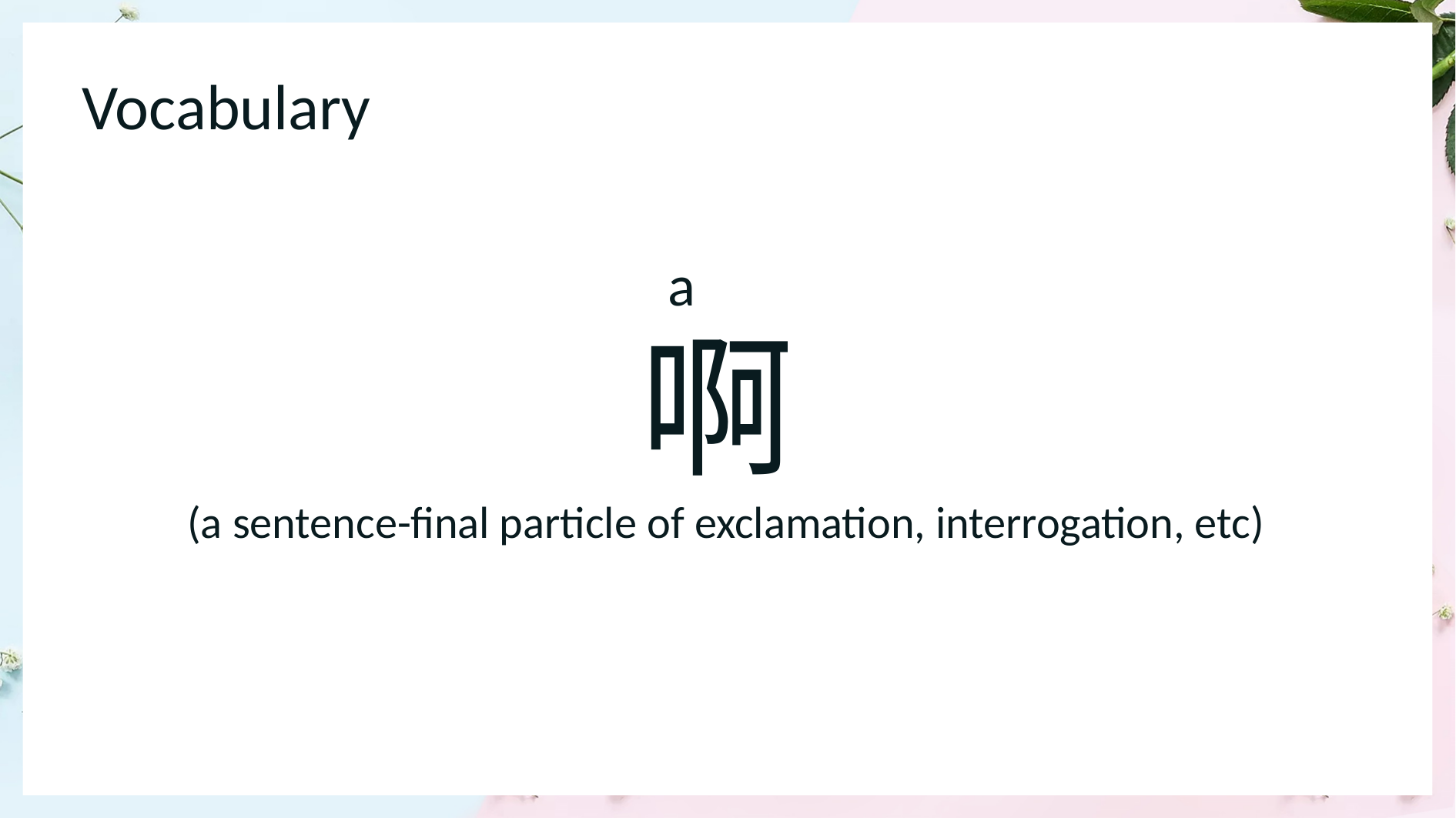

Vocabulary
             a
  啊
1
  (a sentence-final particle of exclamation, interrogation, etc)